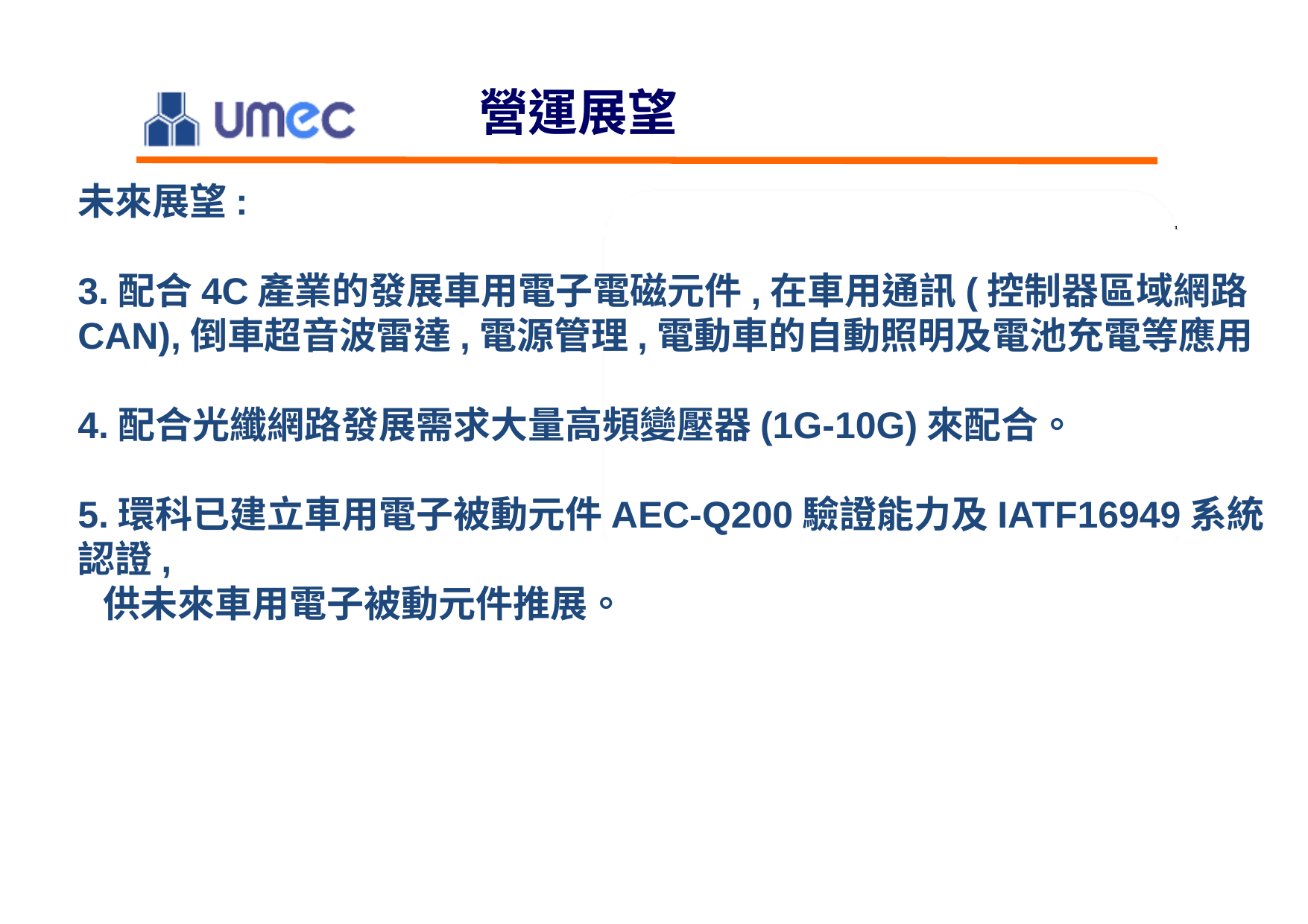

# 營運展望

未來展望:

3.配合4C產業的發展車用電子電磁元件,在車用通訊(控制器區域網路CAN),倒車超音波雷達,電源管理,電動車的自動照明及電池充電等應用

4.配合光纖網路發展需求大量高頻變壓器(1G-10G)來配合。

5.環科已建立車用電子被動元件AEC-Q200驗證能力及IATF16949系統認證,
  供未來車用電子被動元件推展。